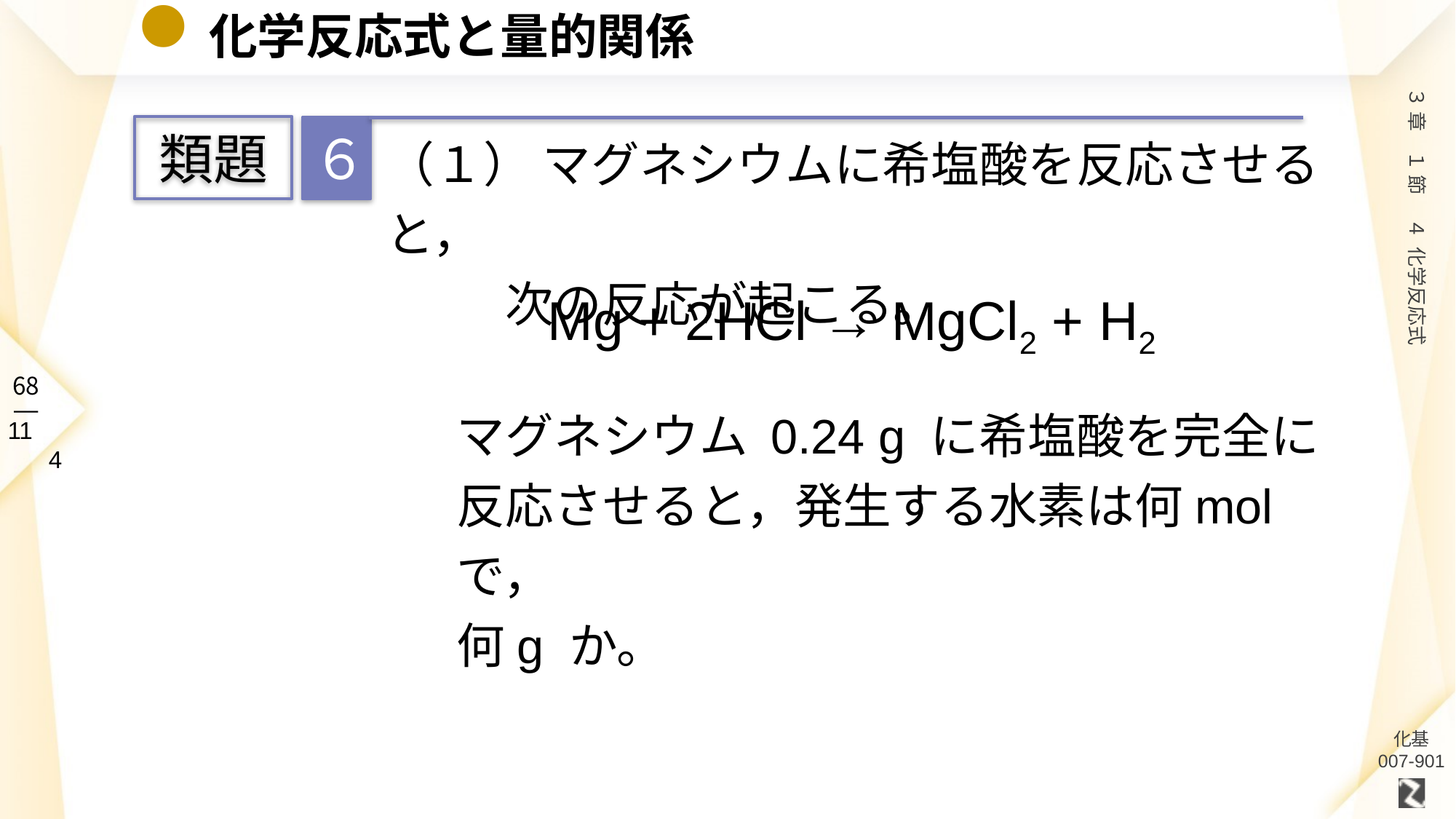

# 化学反応式と量的関係
６
類題
（１） マグネシウムに希塩酸を反応させると，
　　  次の反応が起こる。
　Mg + 2HCl → MgCl2 + H2
マグネシウム 0.24 g に希塩酸を完全に
反応させると，発生する水素は何mol で，
何g か。